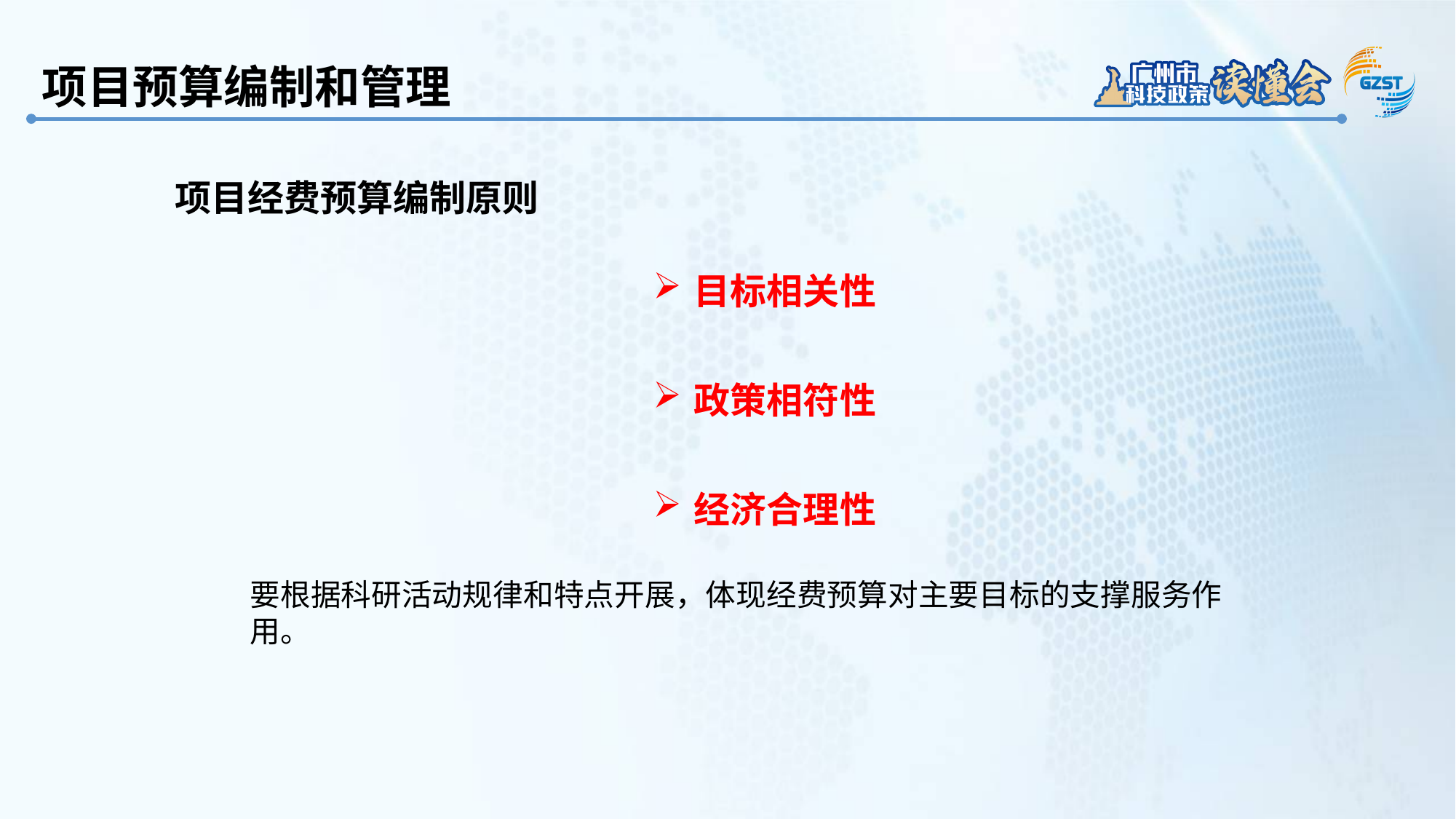

项目预算编制和管理
项目经费预算编制原则
目标相关性
政策相符性
经济合理性
要根据科研活动规律和特点开展，体现经费预算对主要目标的支撑服务作用。